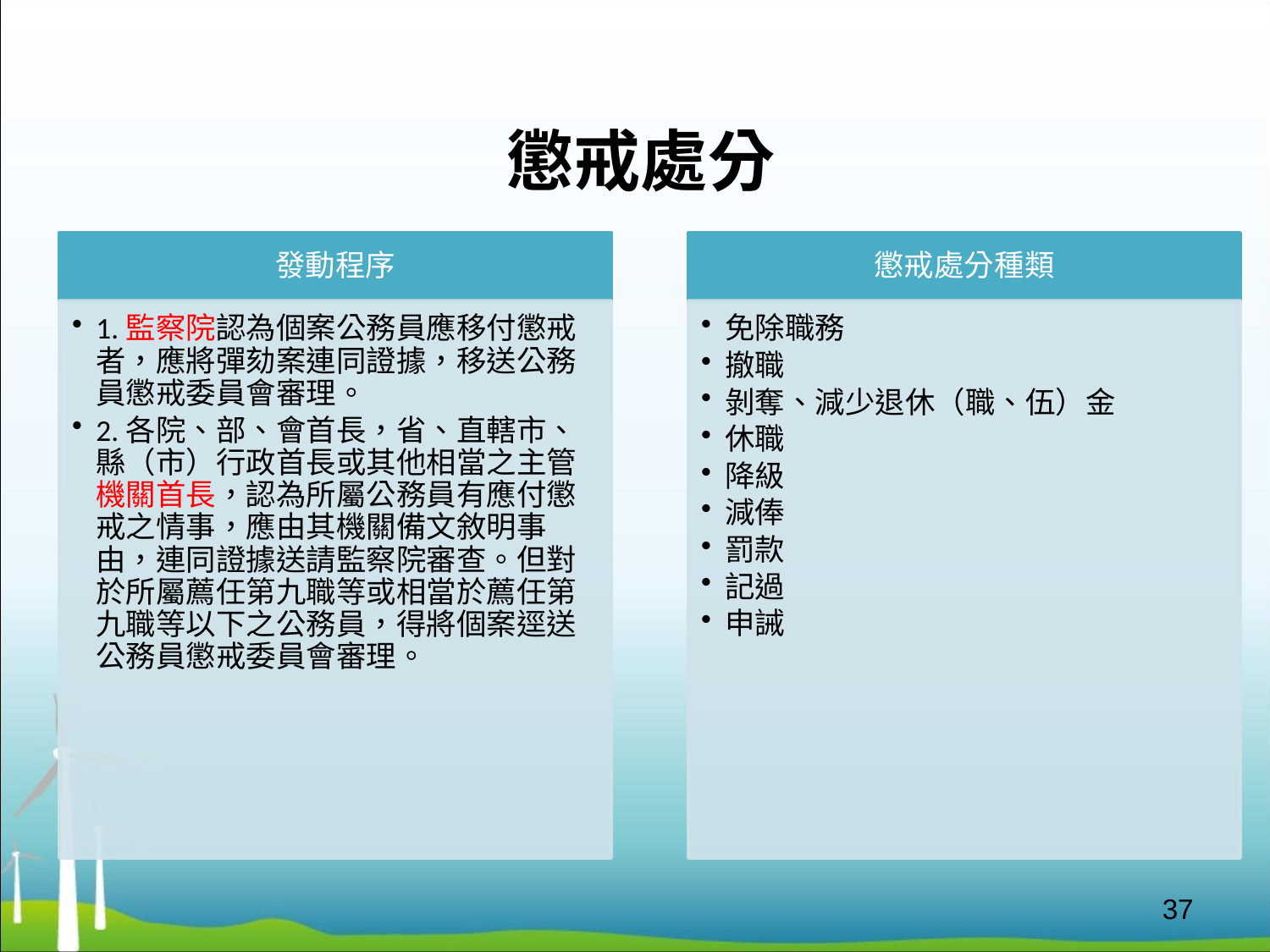

# 懲戒處分
發動程序
1.監察院認為個案公務員應移付懲戒者，應將彈劾案連同證據，移送公務員懲戒委員會審理。
2.各院、部、會首長，省、直轄市、縣（市）行政首長或其他相當之主管機關首長，認為所屬公務員有應付懲戒之情事，應由其機關備文敘明事由，連同證據送請監察院審查。但對於所屬薦任第九職等或相當於薦任第九職等以下之公務員，得將個案逕送公務員懲戒委員會審理。
懲戒處分種類
免除職務
撤職
剝奪、減少退休（職、伍）金
休職
降級
減俸
罰款
記過
申誡
37